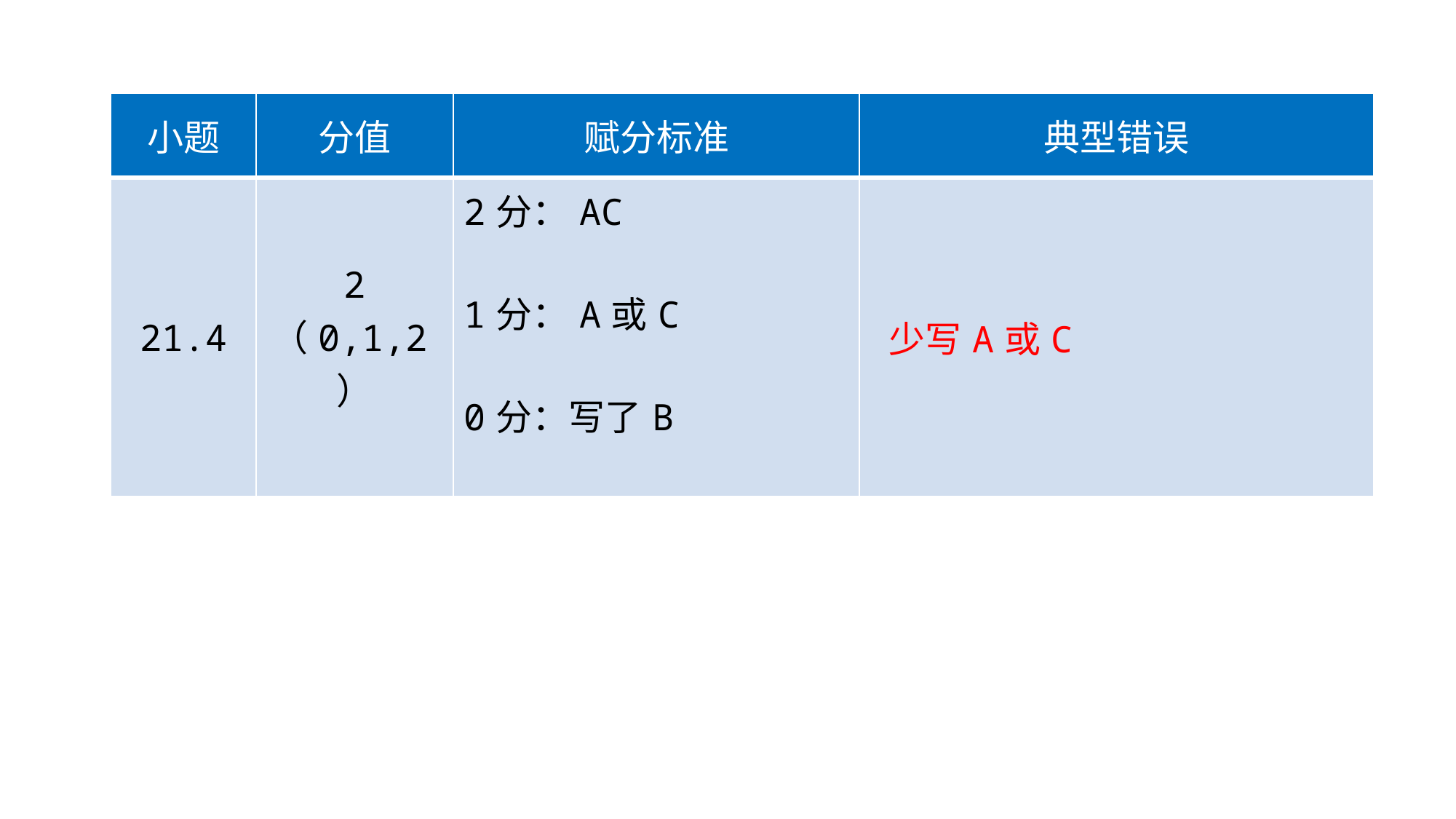

| 小题 | 分值 | 赋分标准 | 典型错误 |
| --- | --- | --- | --- |
| 21.4 | 2 （0,1,2） | 2分：AC 1分：A或C 0分：写了B | 少写A或C |